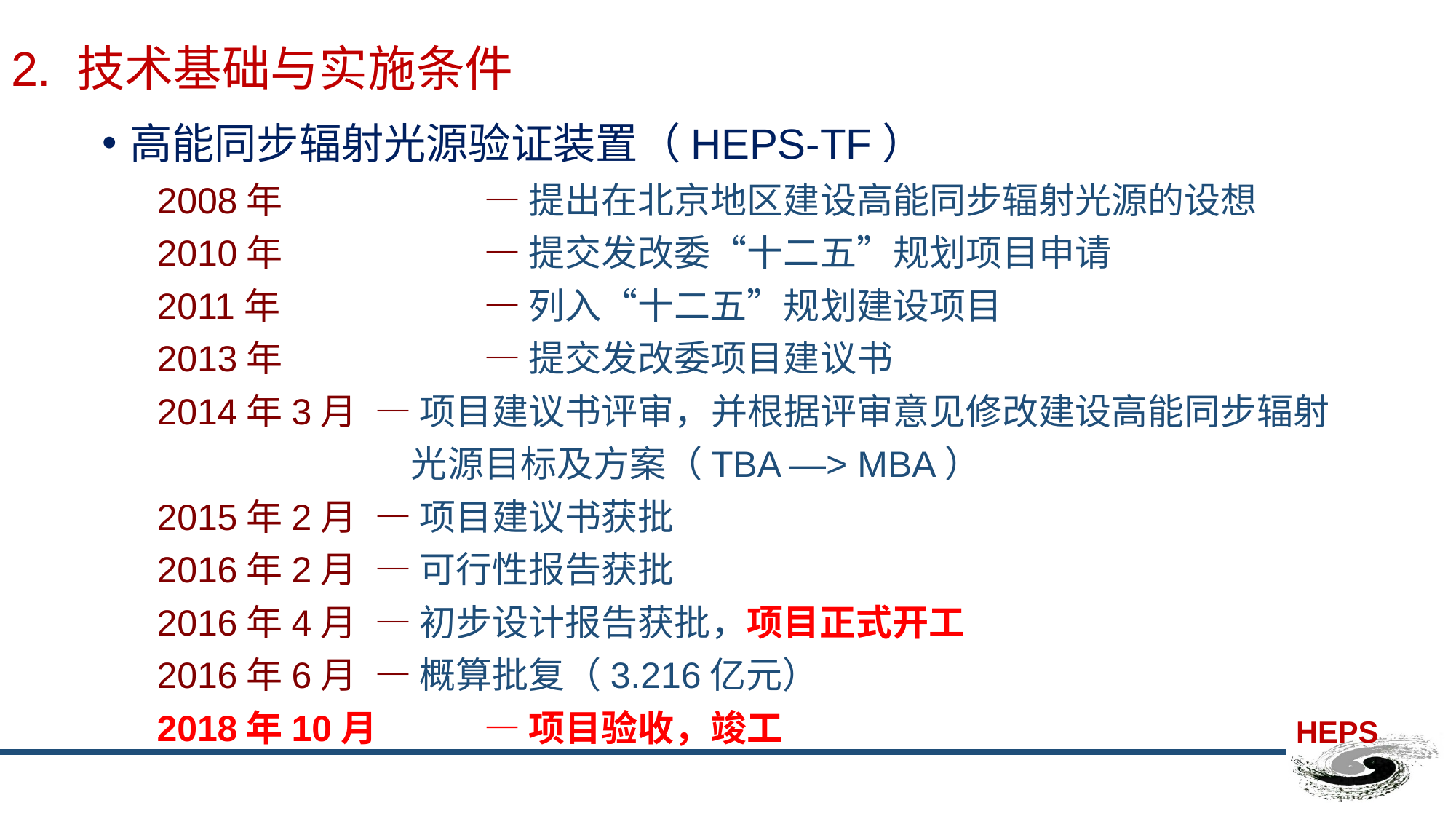

# 2. 技术基础与实施条件
高能同步辐射光源验证装置（HEPS-TF）
2008年 		— 提出在北京地区建设高能同步辐射光源的设想
2010年 		— 提交发改委“十二五”规划项目申请
2011年 		— 列入“十二五”规划建设项目
2013年 		— 提交发改委项目建议书
2014年3月 	— 项目建议书评审，并根据评审意见修改建设高能同步辐射
                              光源目标及方案（TBA —> MBA）
2015年2月 	— 项目建议书获批
2016年2月 	— 可行性报告获批
2016年4月 	— 初步设计报告获批，项目正式开工
2016年6月 	— 概算批复（3.216亿元）
2018年10月	— 项目验收，竣工